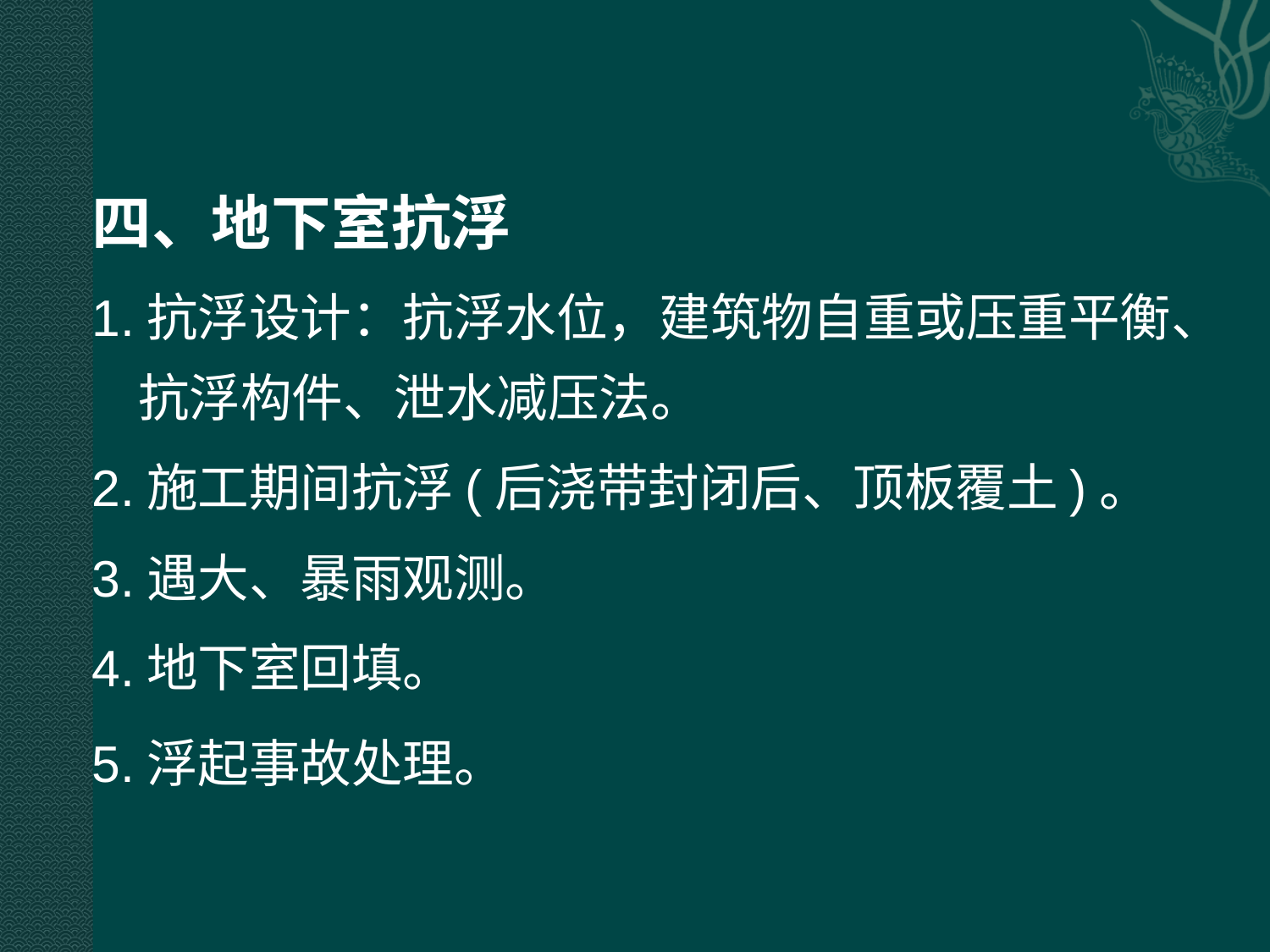

四、地下室抗浮
1.抗浮设计：抗浮水位，建筑物自重或压重平衡、抗浮构件、泄水减压法。
2.施工期间抗浮(后浇带封闭后、顶板覆土)。
3.遇大、暴雨观测。
4.地下室回填。
5.浮起事故处理。